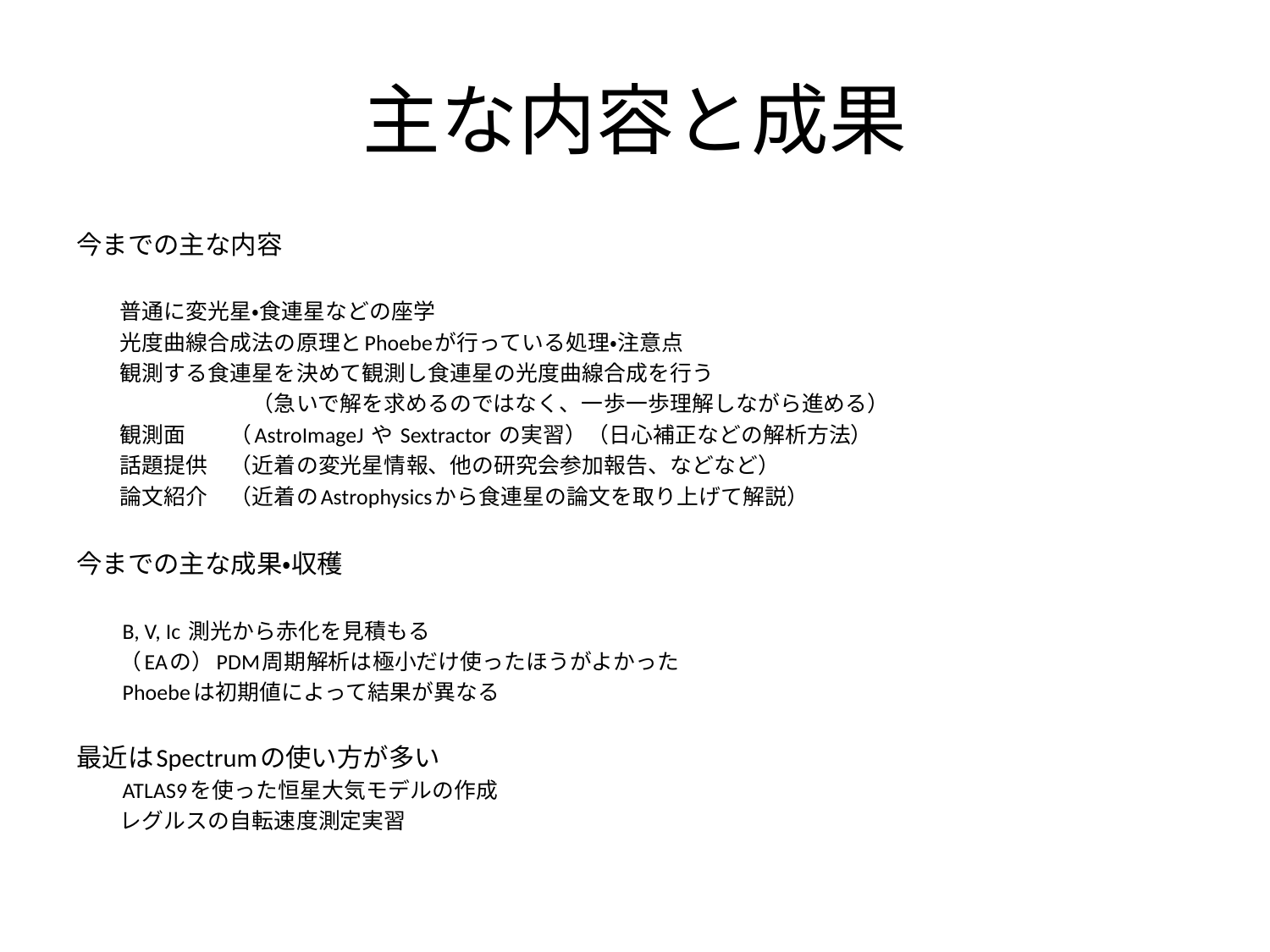

# 主な内容と成果
今までの主な内容

　　普通に変光星・食連星などの座学
　　光度曲線合成法の原理とPhoebeが行っている処理・注意点
　　観測する食連星を決めて観測し食連星の光度曲線合成を行う
　　　　　　　　（急いで解を求めるのではなく、一歩一歩理解しながら進める）
　　観測面　　（AstroImageJ や Sextractor の実習）（日心補正などの解析方法）
　　話題提供　（近着の変光星情報、他の研究会参加報告、などなど）
　　論文紹介　（近着のAstrophysicsから食連星の論文を取り上げて解説）

今までの主な成果・収穫

　　B, V, Ic 測光から赤化を見積もる
　　（EAの）PDM周期解析は極小だけ使ったほうがよかった
　　Phoebeは初期値によって結果が異なる

最近はSpectrumの使い方が多い
　　ATLAS9を使った恒星大気モデルの作成
　　レグルスの自転速度測定実習